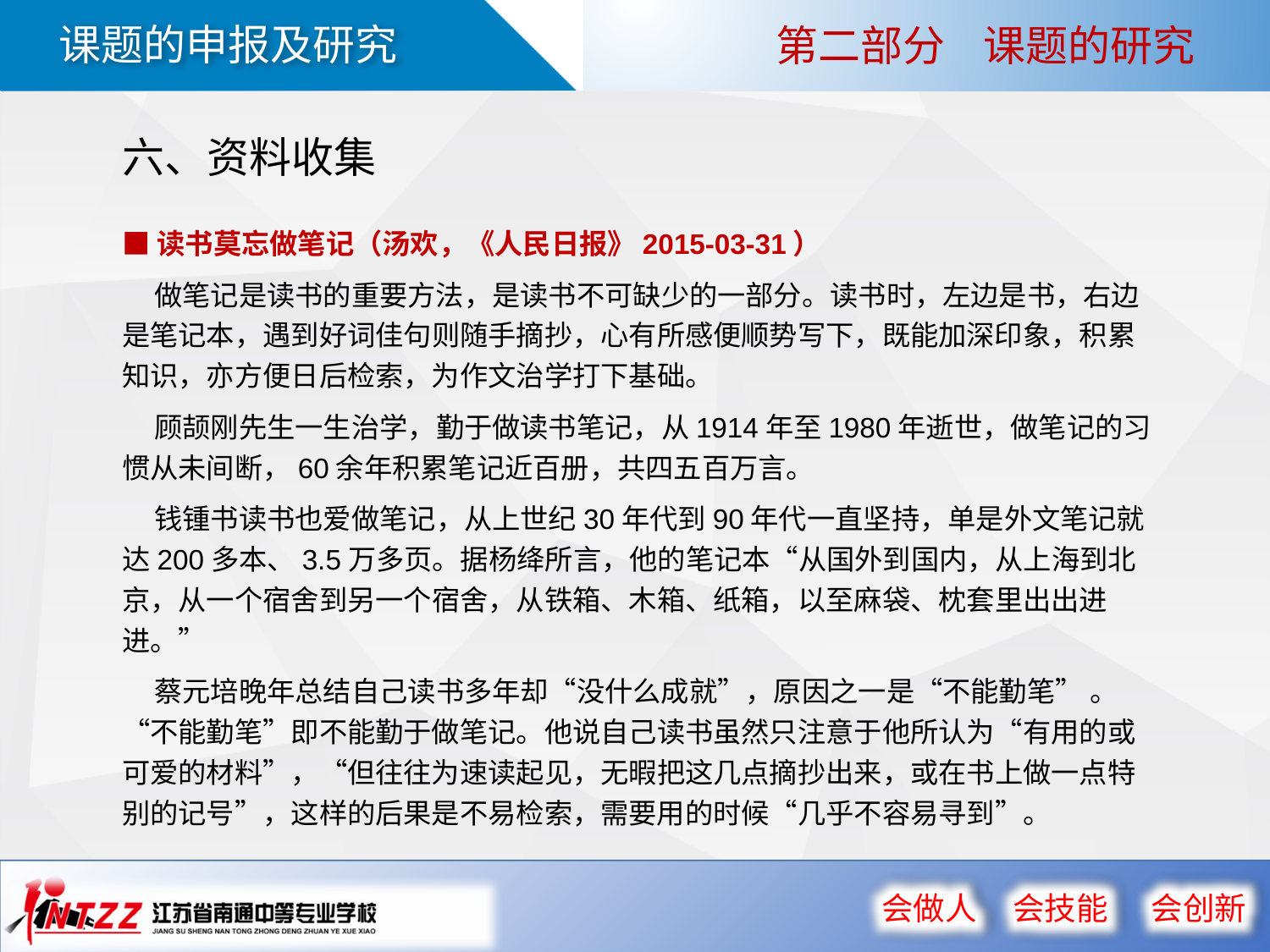

第二部分    课题的研究
六、资料收集
■读书莫忘做笔记（汤欢，《人民日报》2015-03-31）
    做笔记是读书的重要方法，是读书不可缺少的一部分。读书时，左边是书，右边是笔记本，遇到好词佳句则随手摘抄，心有所感便顺势写下，既能加深印象，积累知识，亦方便日后检索，为作文治学打下基础。
    顾颉刚先生一生治学，勤于做读书笔记，从1914年至1980年逝世，做笔记的习惯从未间断，60余年积累笔记近百册，共四五百万言。
    钱锺书读书也爱做笔记，从上世纪30年代到90年代一直坚持，单是外文笔记就达200多本、3.5万多页。据杨绛所言，他的笔记本“从国外到国内，从上海到北京，从一个宿舍到另一个宿舍，从铁箱、木箱、纸箱，以至麻袋、枕套里出出进进。”
    蔡元培晚年总结自己读书多年却“没什么成就”，原因之一是“不能勤笔” 。“不能勤笔”即不能勤于做笔记。他说自己读书虽然只注意于他所认为“有用的或可爱的材料”，“但往往为速读起见，无暇把这几点摘抄出来，或在书上做一点特别的记号”，这样的后果是不易检索，需要用的时候“几乎不容易寻到”。